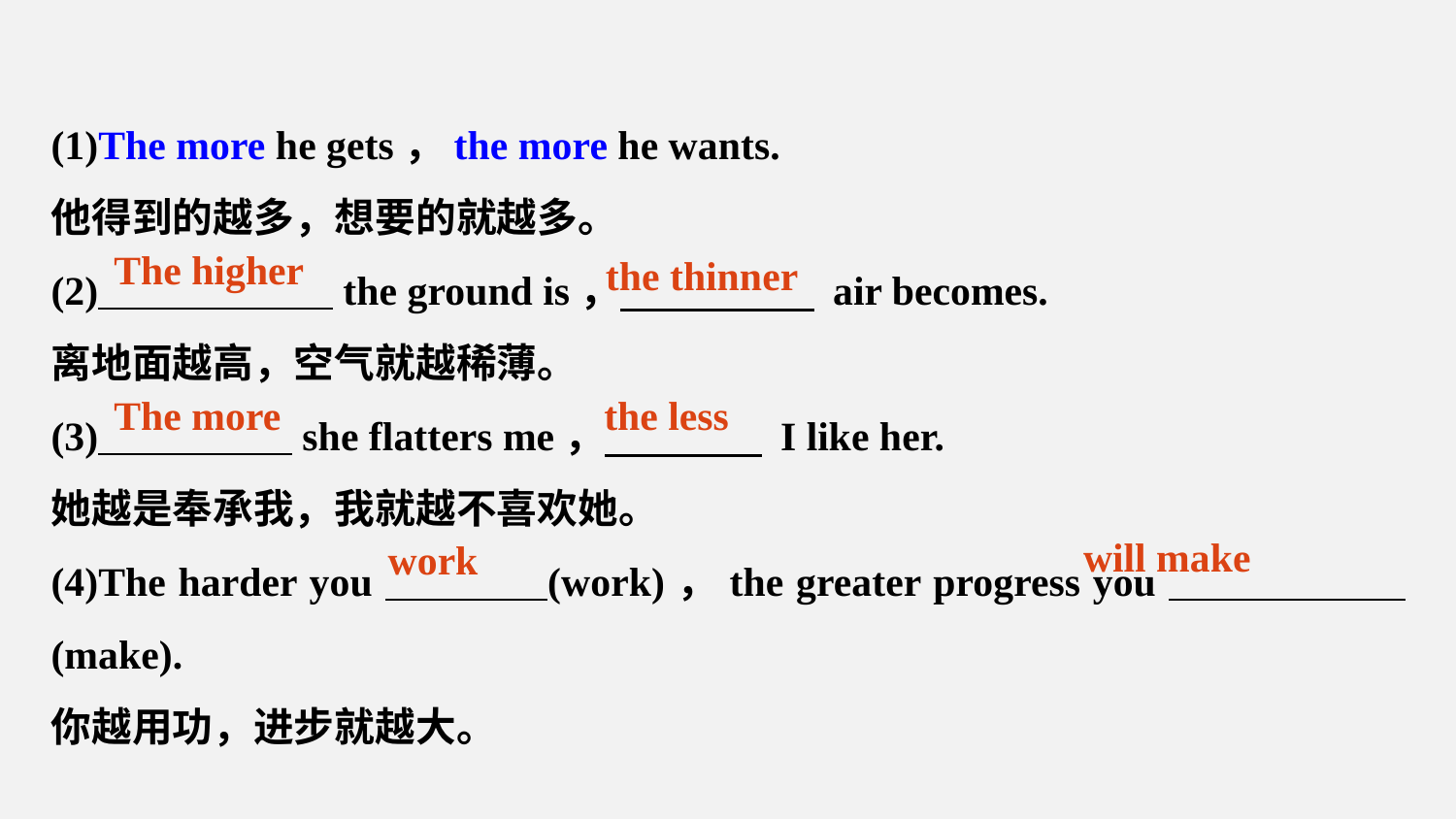

(1)The more he gets，the more he wants.
他得到的越多，想要的就越多。
(2)                        the ground is，                      air becomes.
离地面越高，空气就越稀薄。
(3)                    she flatters me，                  I like her.
她越是奉承我，我就越不喜欢她。
(4)The harder you              (work)，the greater progress you                     (make).
你越用功，进步就越大。
The higher
the thinner
The more
the less
will make
work